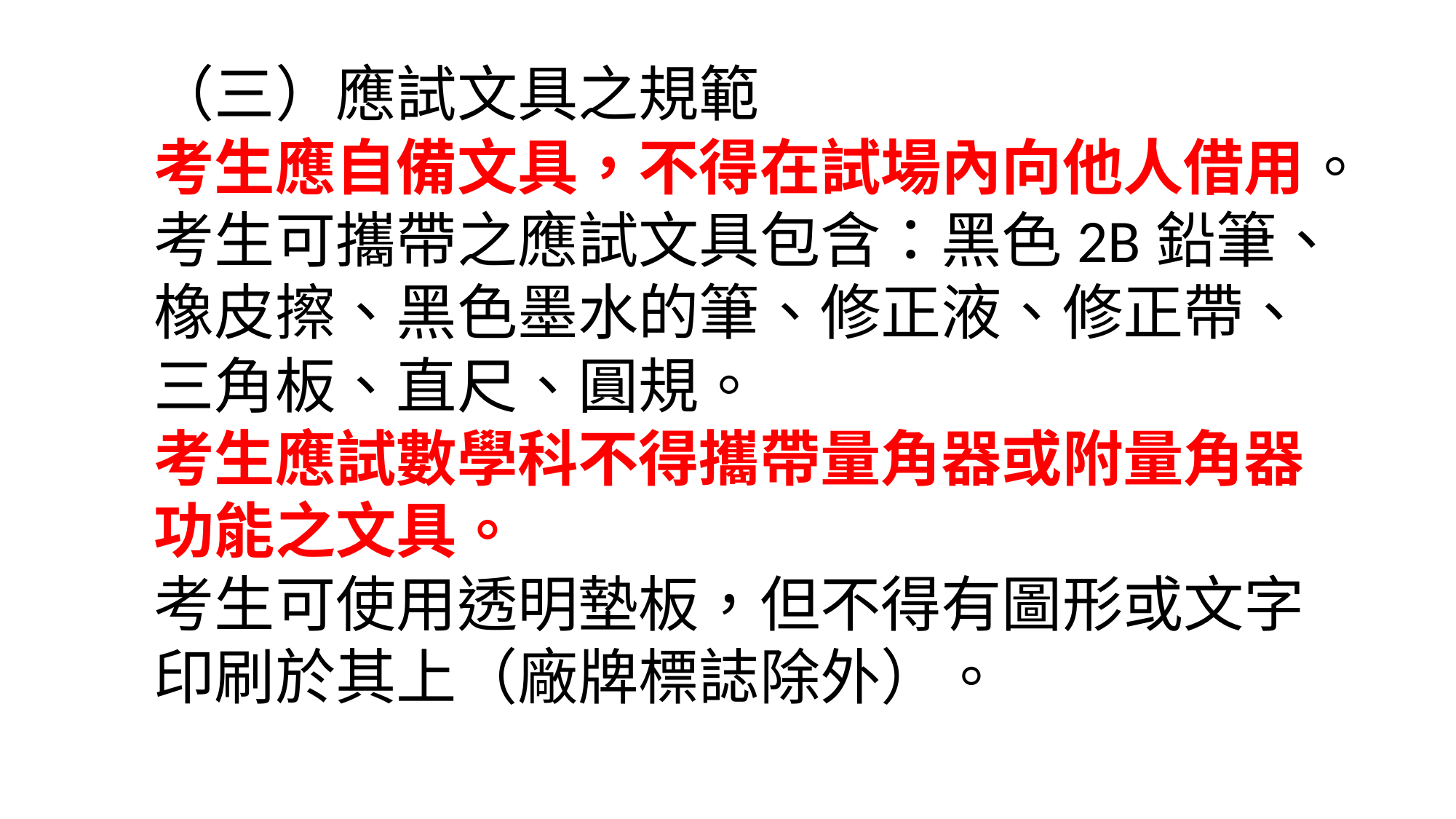

（三）應試文具之規範
考生應自備文具，不得在試場內向他人借用。
考生可攜帶之應試文具包含：黑色2B鉛筆、橡皮擦、黑色墨水的筆、修正液、修正帶、三角板、直尺、圓規。
考生應試數學科不得攜帶量角器或附量角器功能之文具。
考生可使用透明墊板，但不得有圖形或文字印刷於其上（廠牌標誌除外）。